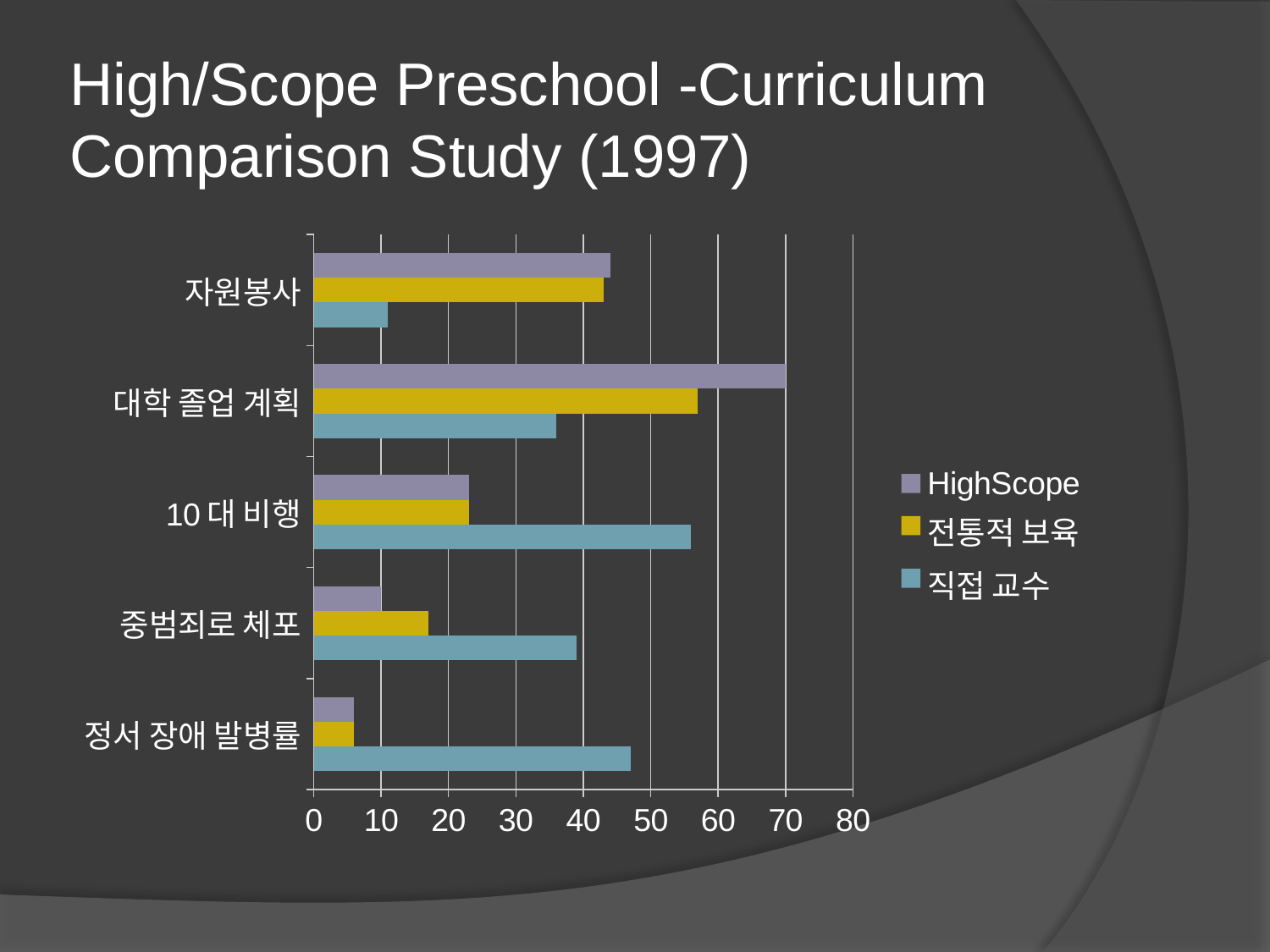

# High/Scope Preschool -Curriculum Comparison Study (1997)

### Chart

| Category | 직접 교수 | 전통적 보육 | HighScope |
|---|---|---|---|
| 정서 장애 발병률 | 47.0 | 6.0 | 6.0 |
| 중범죄로 체포 | 39.0 | 17.0 | 10.0 |
| 10대 비행 | 56.0 | 23.0 | 23.0 |
| 대학 졸업 계획 | 36.0 | 57.0 | 70.0 |
| 자원봉사 | 11.0 | 43.0 | 44.0 |